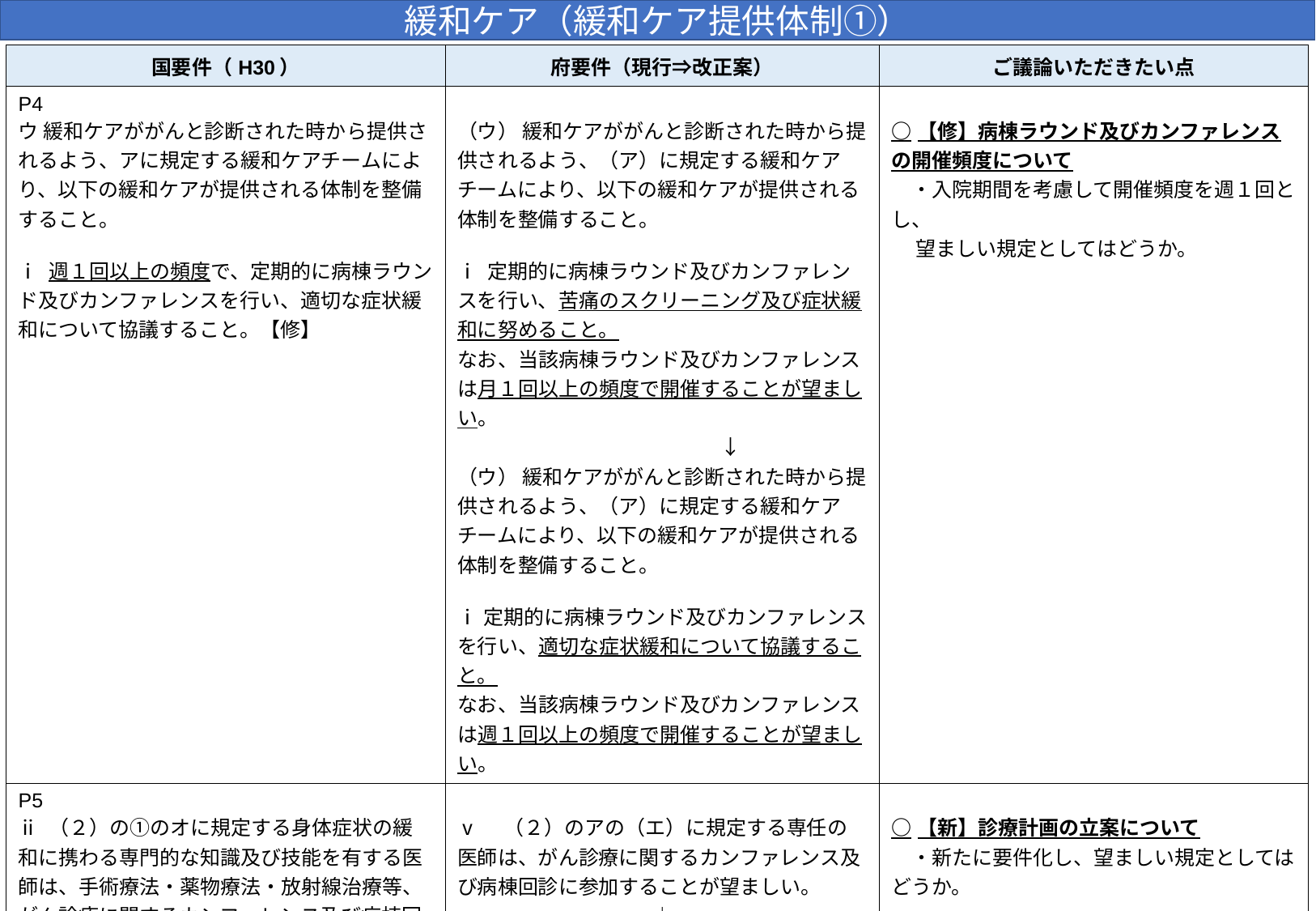

緩和ケア（緩和ケア提供体制①）
| 国要件（H30） | 府要件（現行⇒改正案） | ご議論いただきたい点 |
| --- | --- | --- |
| P4 ウ 緩和ケアががんと診断された時から提供されるよう、アに規定する緩和ケアチームにより、以下の緩和ケアが提供される体制を整備すること。 ⅰ 週１回以上の頻度で、定期的に病棟ラウンド及びカンファレンスを行い、適切な症状緩和について協議すること。【修】 | （ウ） 緩和ケアががんと診断された時から提供されるよう、（ア）に規定する緩和ケアチームにより、以下の緩和ケアが提供される体制を整備すること。 ⅰ 定期的に病棟ラウンド及びカンファレンスを行い、苦痛のスクリーニング及び症状緩和に努めること。 なお、当該病棟ラウンド及びカンファレンスは月１回以上の頻度で開催することが望ましい。 　　　　　　　　　　　　　↓ （ウ） 緩和ケアががんと診断された時から提供されるよう、（ア）に規定する緩和ケアチームにより、以下の緩和ケアが提供される体制を整備すること。 ⅰ定期的に病棟ラウンド及びカンファレンスを行い、適切な症状緩和について協議すること。 なお、当該病棟ラウンド及びカンファレンスは週１回以上の頻度で開催することが望ましい。 | ○【修】病棟ラウンド及びカンファレンスの開催頻度について 　・入院期間を考慮して開催頻度を週１回とし、　 　 望ましい規定としてはどうか。 |
| P5 ⅱ （２）の①のオに規定する身体症状の緩和に携わる専門的な知識及び技能を有する医師は、手術療法・薬物療法・放射線治療等、がん診療に関するカンファレンス及び病棟回診に参加し、適切な助言を行うとともに、必要に応じて共同して診療計画を立案すること。【修】 また、（２）の①のオに規定する精神症状の緩和に携わる専門的な知識及び技能を有する医師に関しても、がん診療に関するカンファレンス及び病棟回診に参加することが望ましい。【修】 | ⅴ　（２）のアの（エ）に規定する専任の医師は、がん診療に関するカンファレンス及び病棟回診に参加することが望ましい。 ↓ ⅱ（２）のアの（オ）に規定する身体症状の緩和に携わる専門的な知識及び技能を有する医師は、がん診療に関するカンファレンス及び病棟回診に参加し、適切な助言を行うとともに、必要に応じて共同して診療計画を立案することが望ましい。   また（２）のアの（オ）に規定する精神症状の緩和に携わる専門的な知識及び技能を有する医師 に関しても、がん診療に関するカンファレンス及び病棟回診に参加することが望ましい。 | ○【新】診療計画の立案について 　・新たに要件化し、望ましい規定としてはどうか。 ○【新】精神症状担当医師の業務について 　・新たに要件化してはどうか。 　＜参考＞精神症状の緩和に携わる医師の 　　　　　　　配置状況　　　　　　　　　　36／44 |